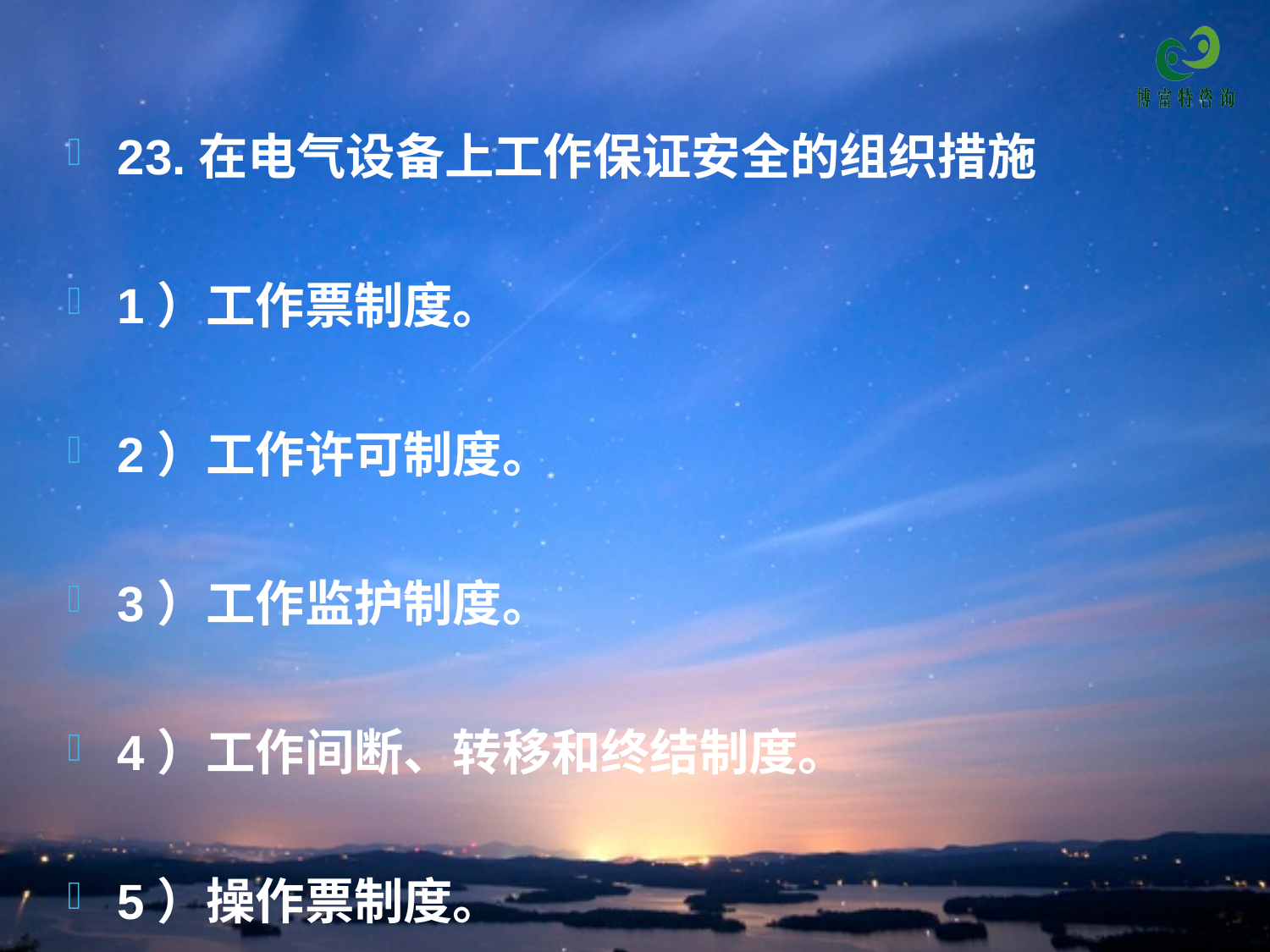

23.在电气设备上工作保证安全的组织措施

1）工作票制度。

2）工作许可制度。

3）工作监护制度。

4）工作间断、转移和终结制度。

5）操作票制度。